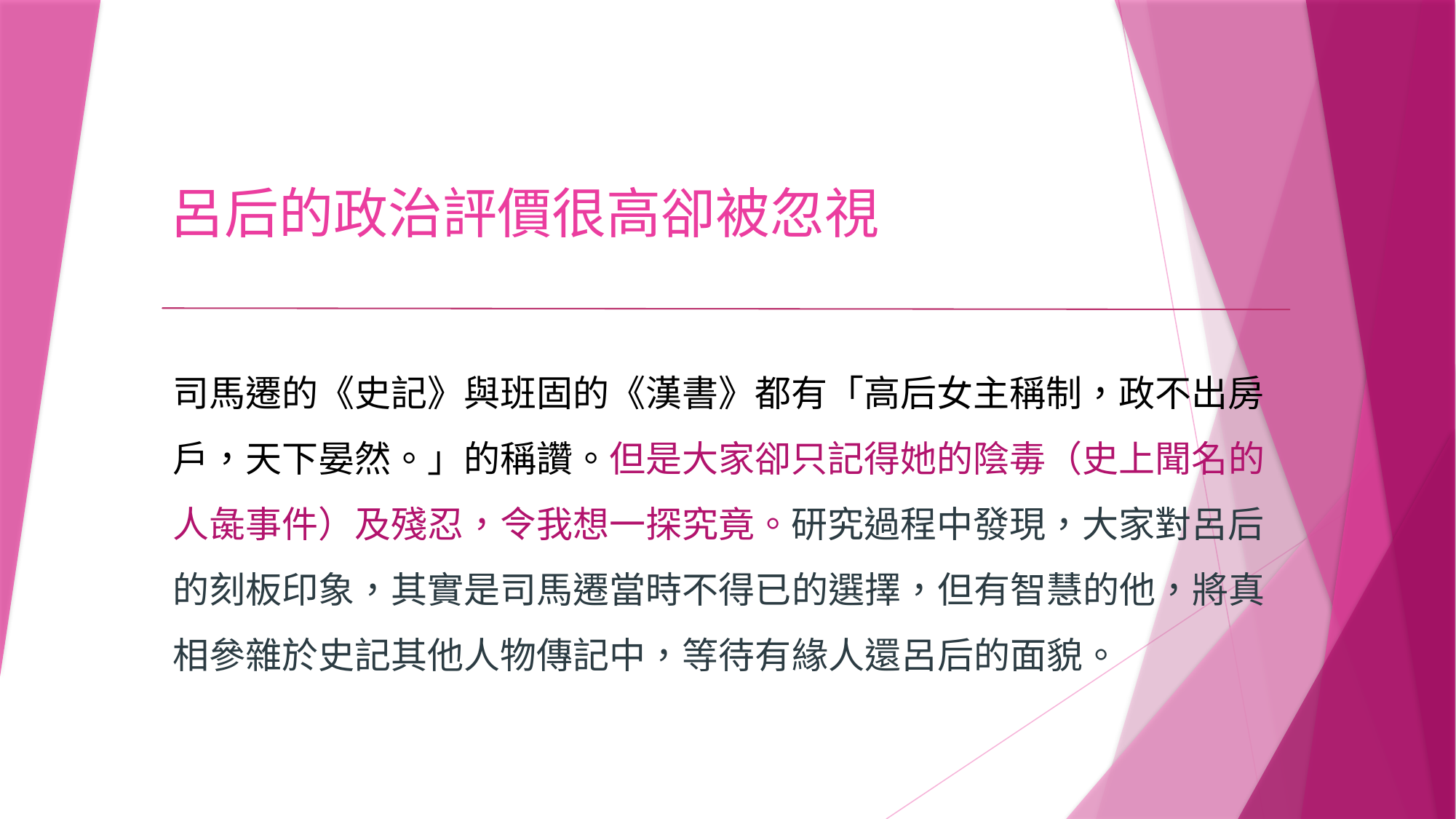

# 呂后的政治評價很高卻被忽視
司馬遷的《史記》與班固的《漢書》都有「高后女主稱制，政不出房戶，天下晏然。」的稱讚。但是大家卻只記得她的陰毒（史上聞名的人彘事件）及殘忍，令我想一探究竟。研究過程中發現，大家對呂后的刻板印象，其實是司馬遷當時不得已的選擇，但有智慧的他，將真相參雜於史記其他人物傳記中，等待有緣人還呂后的面貌。